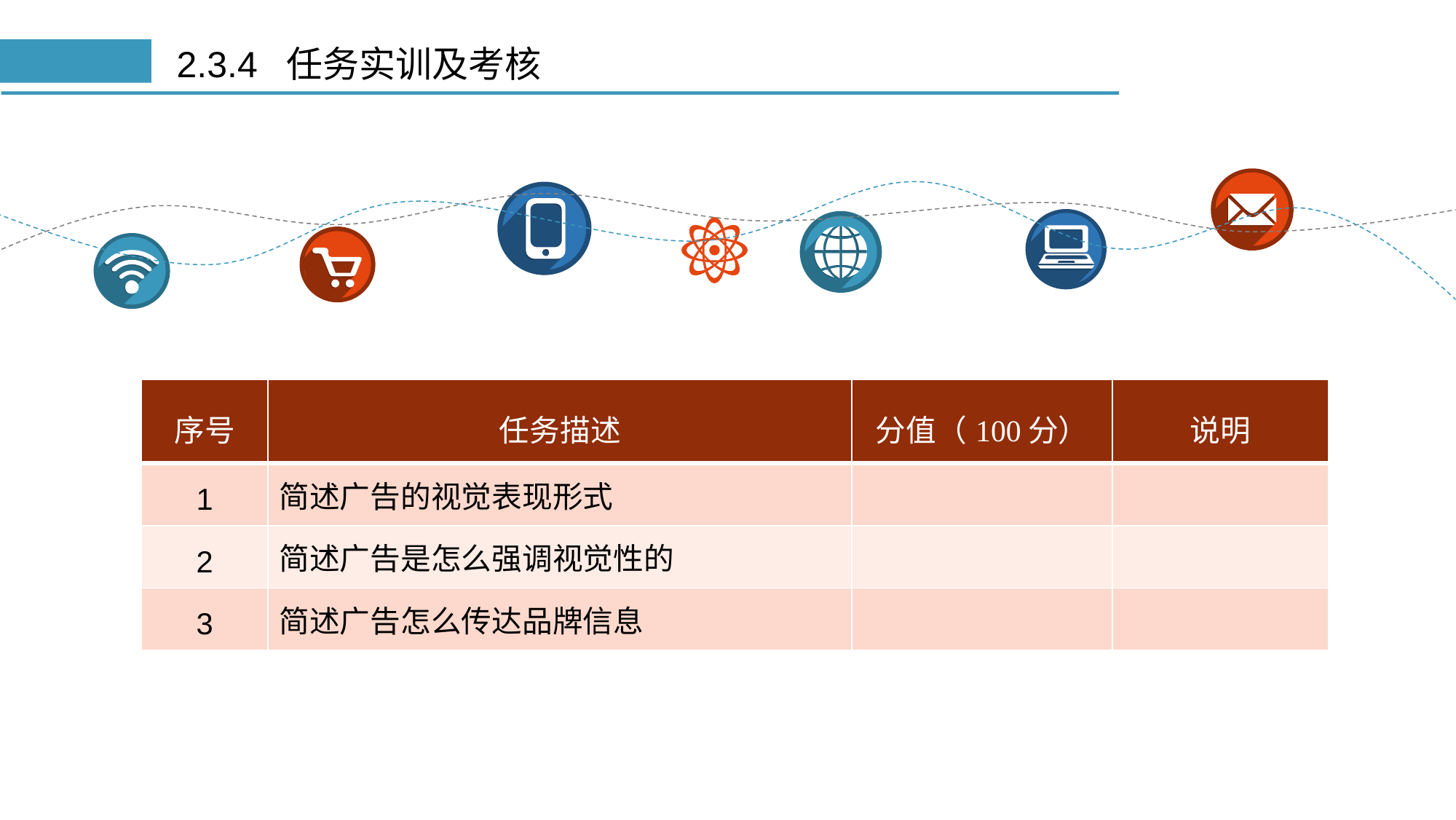

# 2.3.4  任务实训及考核

| 序号 | 任务描述 | 分值（100分） | 说明 |
| --- | --- | --- | --- |
| 1 | 简述广告的视觉表现形式 |  |  |
| 2 | 简述广告是怎么强调视觉性的 |  |  |
| 3 | 简述广告怎么传达品牌信息 |  |  |